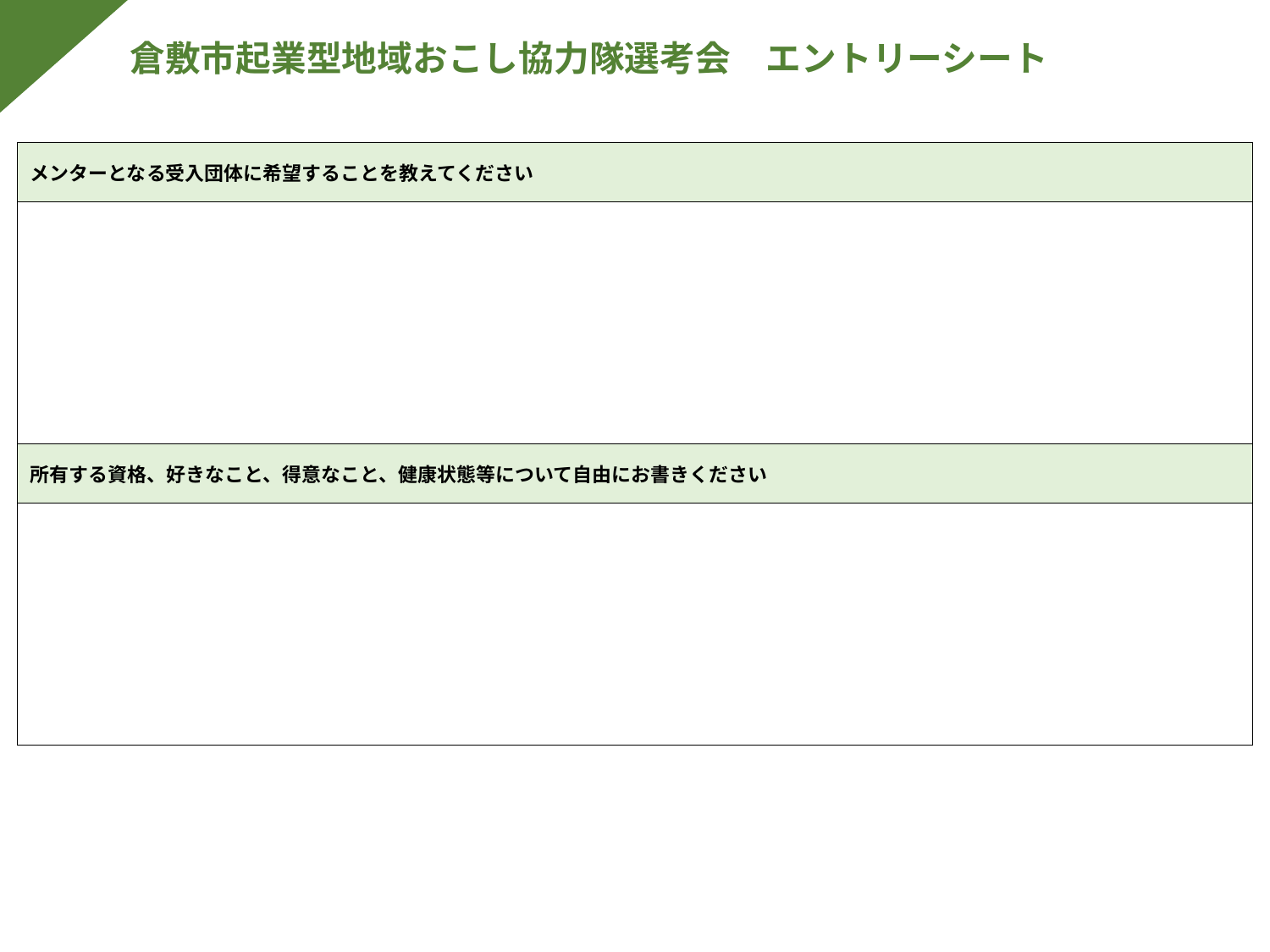

倉敷市起業型地域おこし協力隊選考会　エントリーシート
| ３年間の事業計画を教えてください |
| --- |
|  |
| メンターとなる受入団体に希望することを教えてください |
|  |
| メンターとなる受入団体に希望することを教えてください |
| --- |
|  |
| 所有する資格、好きなこと、得意なこと、健康状態等について自由にお書きください |
| --- |
|  |